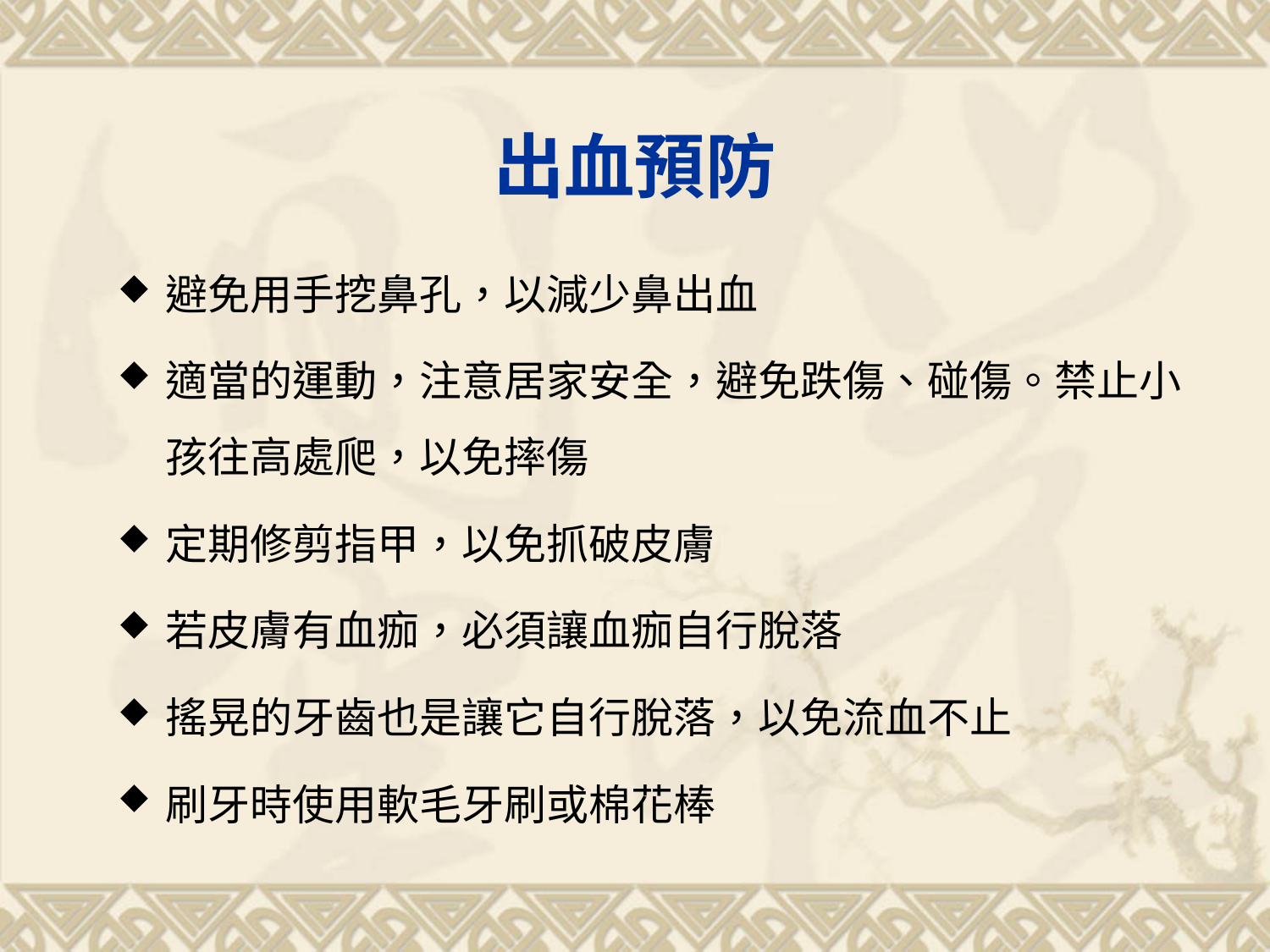

# 出血預防
避免用手挖鼻孔，以減少鼻出血
適當的運動，注意居家安全，避免跌傷、碰傷。禁止小孩往高處爬，以免摔傷
定期修剪指甲，以免抓破皮膚
若皮膚有血痂，必須讓血痂自行脫落
搖晃的牙齒也是讓它自行脫落，以免流血不止
刷牙時使用軟毛牙刷或棉花棒